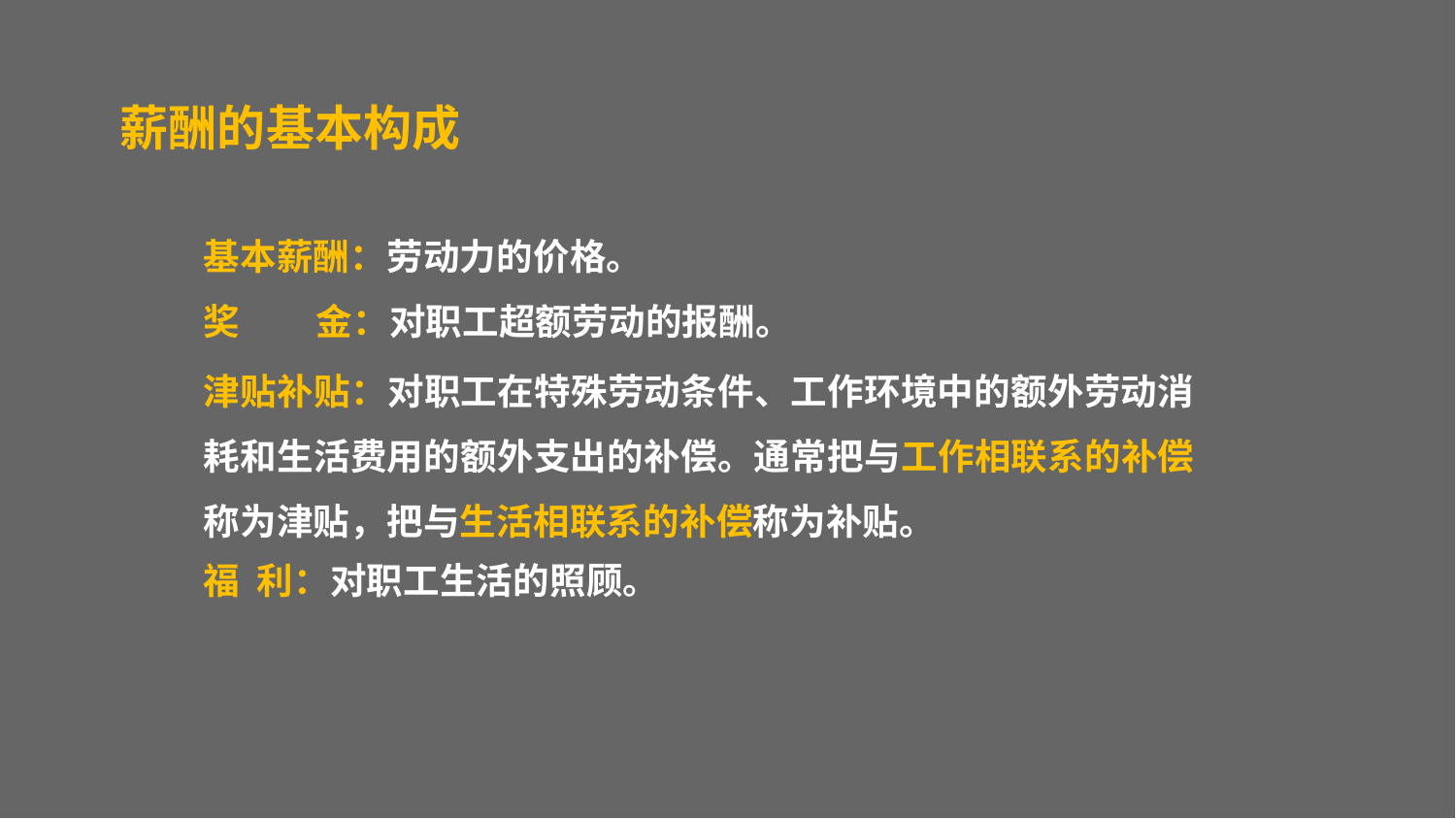

# 薪酬的基本构成
基本薪酬：劳动力的价格。
奖	金：对职工超额劳动的报酬。
津贴补贴：对职工在特殊劳动条件、工作环境中的额外劳动消 耗和生活费用的额外支出的补偿。通常把与工作相联系的补偿 称为津贴，把与生活相联系的补偿称为补贴。
福 利：对职工生活的照顾。